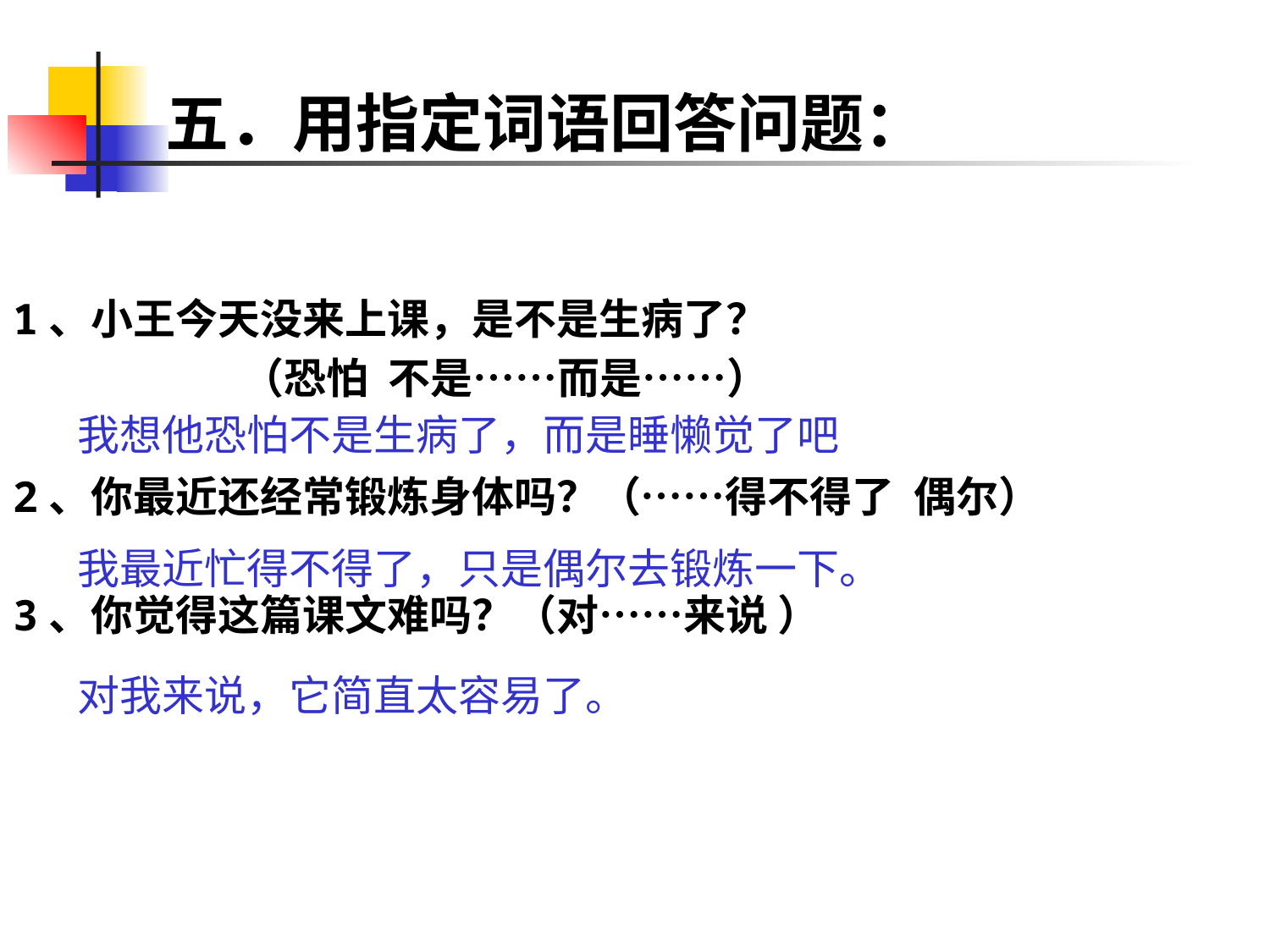

# 五．用指定词语回答问题：
1、小王今天没来上课，是不是生病了？
                       （恐怕  不是……而是……）

2、你最近还经常锻炼身体吗？（……得不得了  偶尔）

3、你觉得这篇课文难吗？（对……来说 ）
我想他恐怕不是生病了，而是睡懒觉了吧
我最近忙得不得了，只是偶尔去锻炼一下。
对我来说，它简直太容易了。